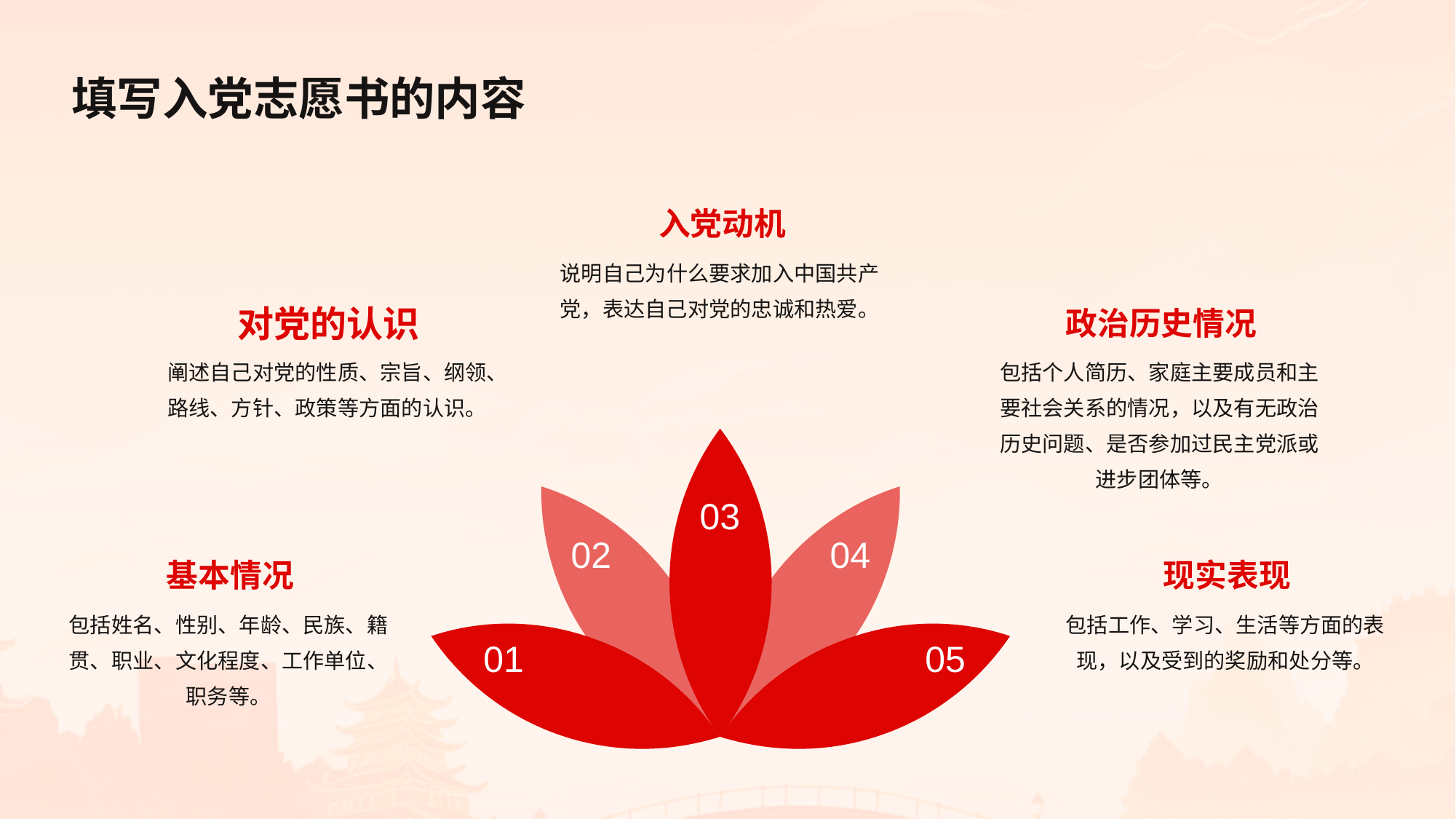

填写入党志愿书的内容
入党动机
说明自己为什么要求加入中国共产党，表达自己对党的忠诚和热爱。
对党的认识
政治历史情况
阐述自己对党的性质、宗旨、纲领、路线、方针、政策等方面的认识。
包括个人简历、家庭主要成员和主要社会关系的情况，以及有无政治历史问题、是否参加过民主党派或进步团体等。

03

02
04
基本情况
现实表现
包括姓名、性别、年龄、民族、籍贯、职业、文化程度、工作单位、职务等。
包括工作、学习、生活等方面的表现，以及受到的奖励和处分等。

01
05